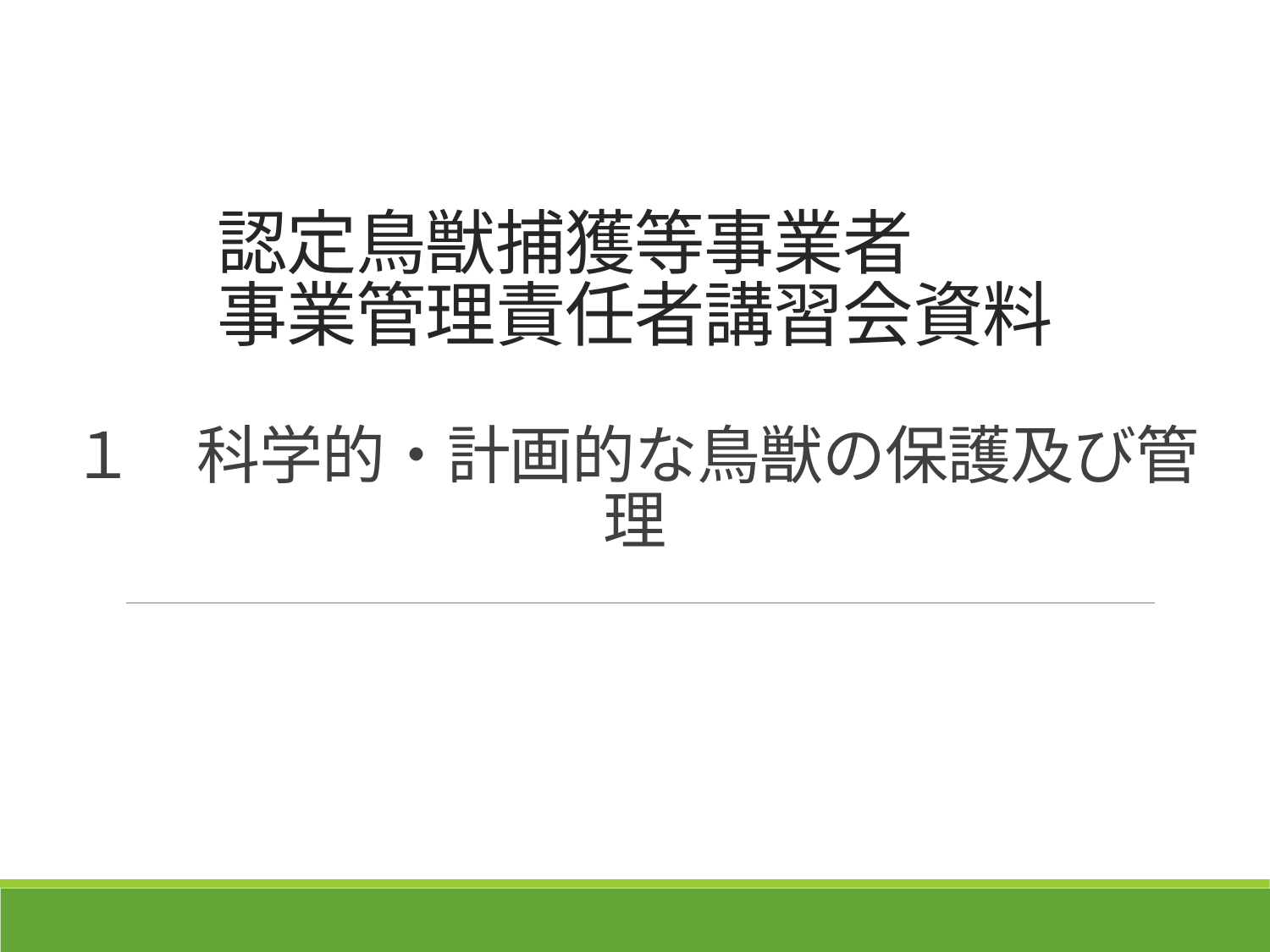

# 認定鳥獣捕獲等事業者　　 事業管理責任者講習会資料 １　科学的・計画的な鳥獣の保護及び管理